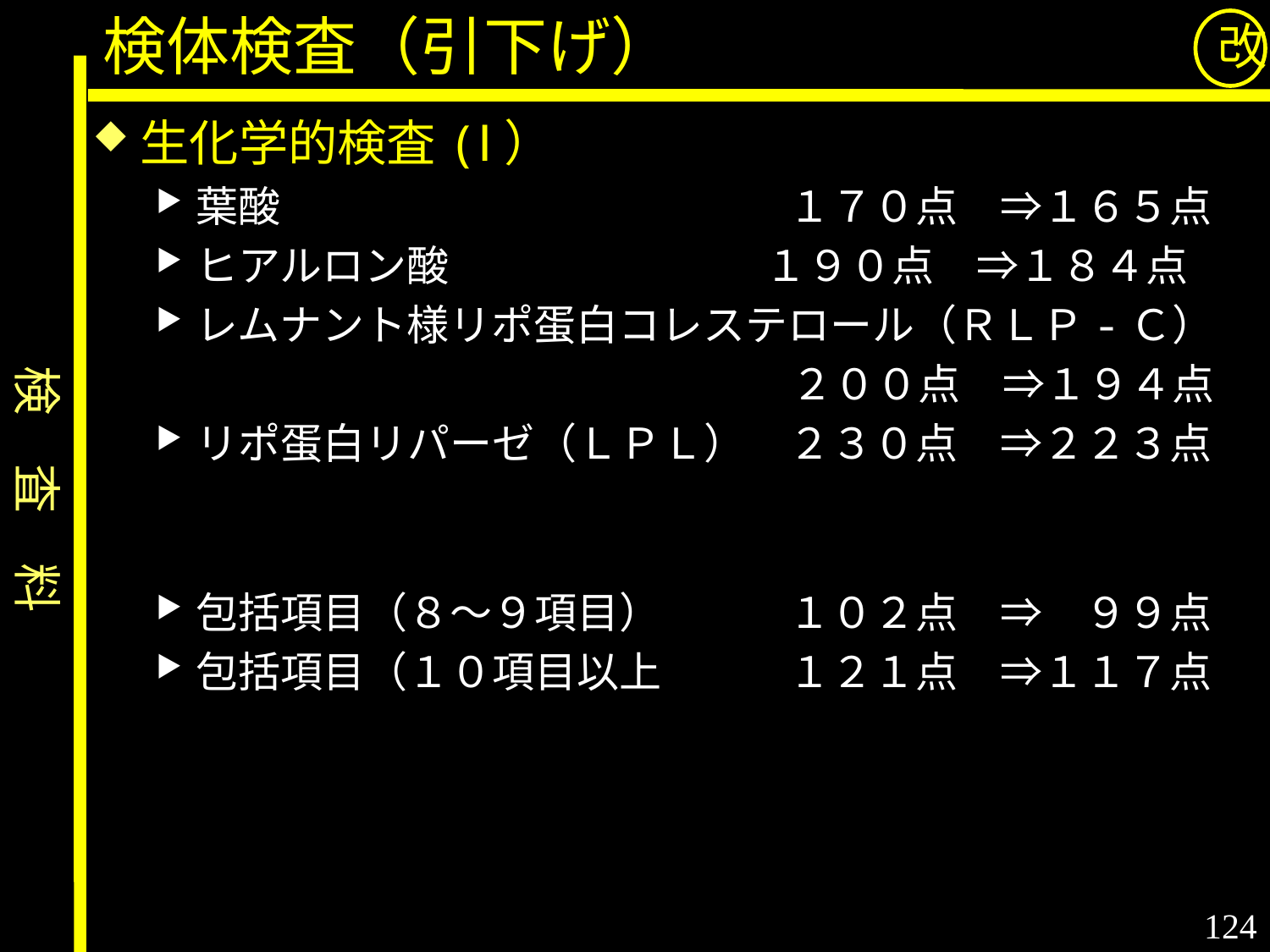

検体検査（引下げ）
改

生化学的検査(Ⅰ）
葉酸　　　　　　　　　　　　１７０点　⇒１６５点
ヒアルロン酸　　　　　　  　１９０点　⇒１８４点
レムナント様リポ蛋白コレステロール（ＲＬＰ-Ｃ）
　　　　　　　　　　　　　　　２００点　⇒１９４点
リポ蛋白リパーゼ（ＬＰＬ）　２３０点　⇒２２３点

包括項目（８～９項目）　　　１０２点　⇒　９９点
包括項目（１０項目以上　　　１２１点　⇒１１７点

検　査　料
124